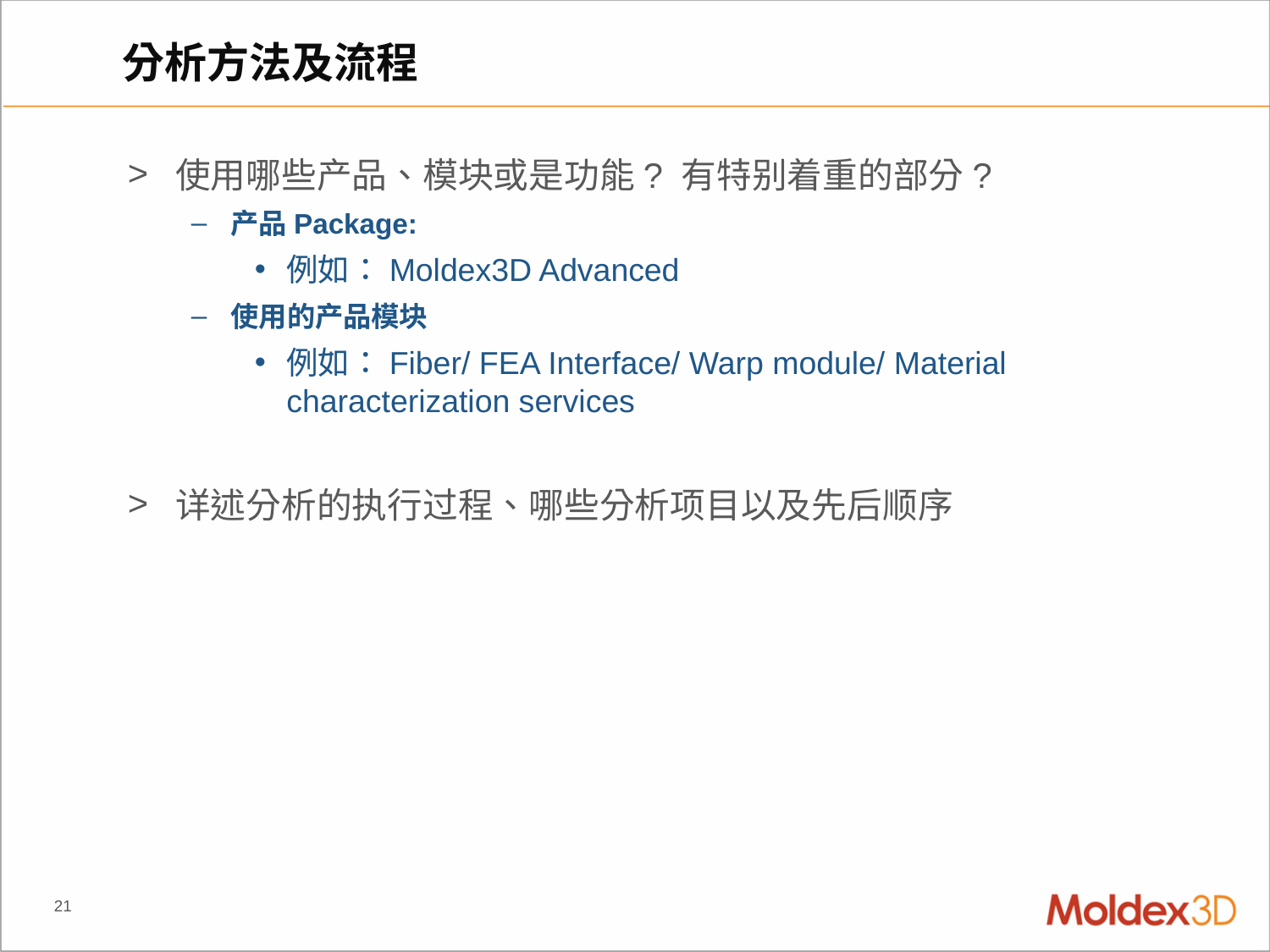

# 分析方法及流程
使用哪些产品、模块或是功能? 有特别着重的部分?
产品Package:
例如：Moldex3D Advanced
使用的产品模块
例如：Fiber/ FEA Interface/ Warp module/ Material characterization services

详述分析的执行过程、哪些分析项目以及先后顺序